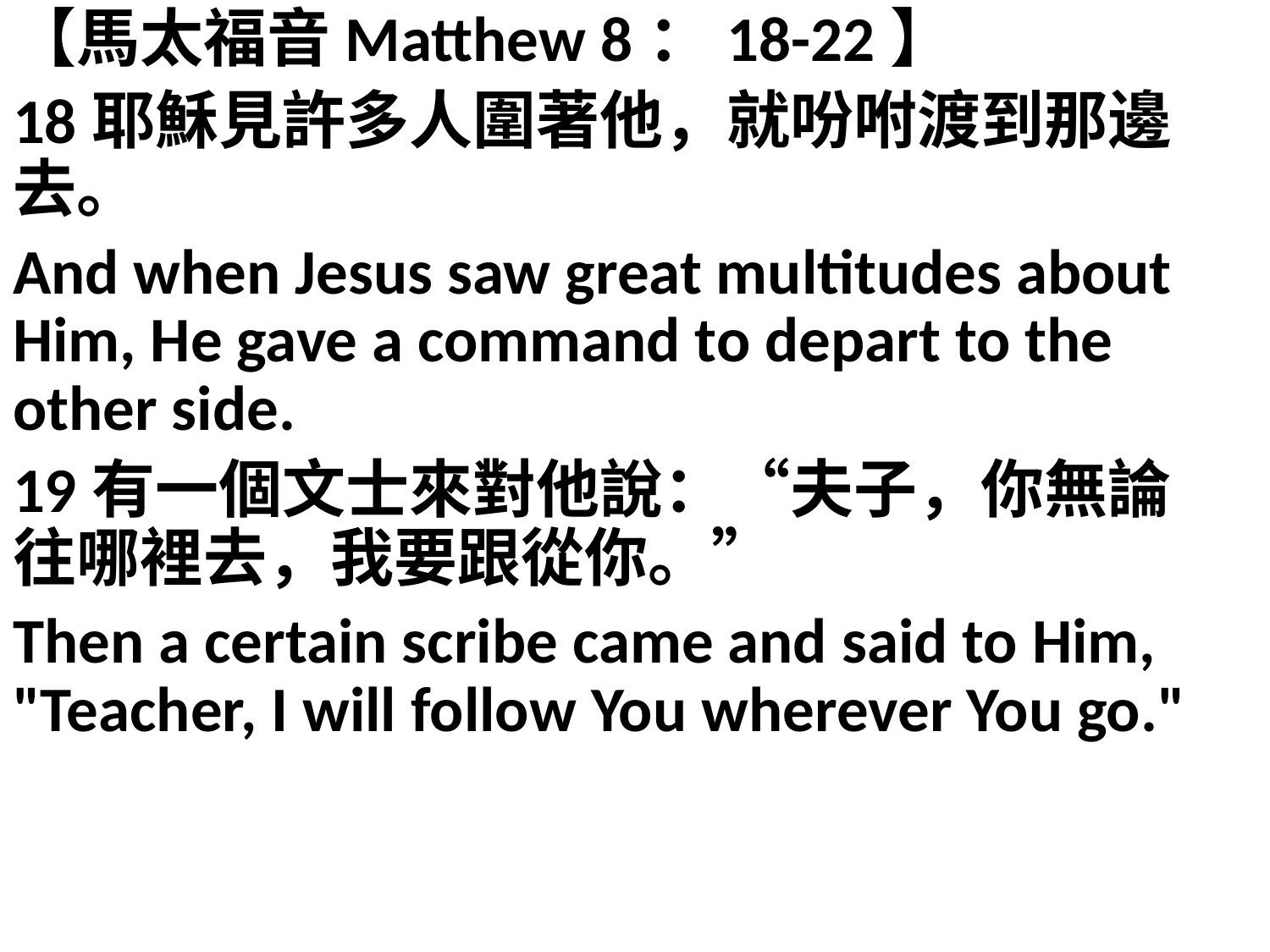

【馬太福音Matthew 8：18-22】
18耶穌見許多人圍著他，就吩咐渡到那邊去。
And when Jesus saw great multitudes about Him, He gave a command to depart to the other side.
19有一個文士來對他說：“夫子，你無論往哪裡去，我要跟從你。”
Then a certain scribe came and said to Him, "Teacher, I will follow You wherever You go."